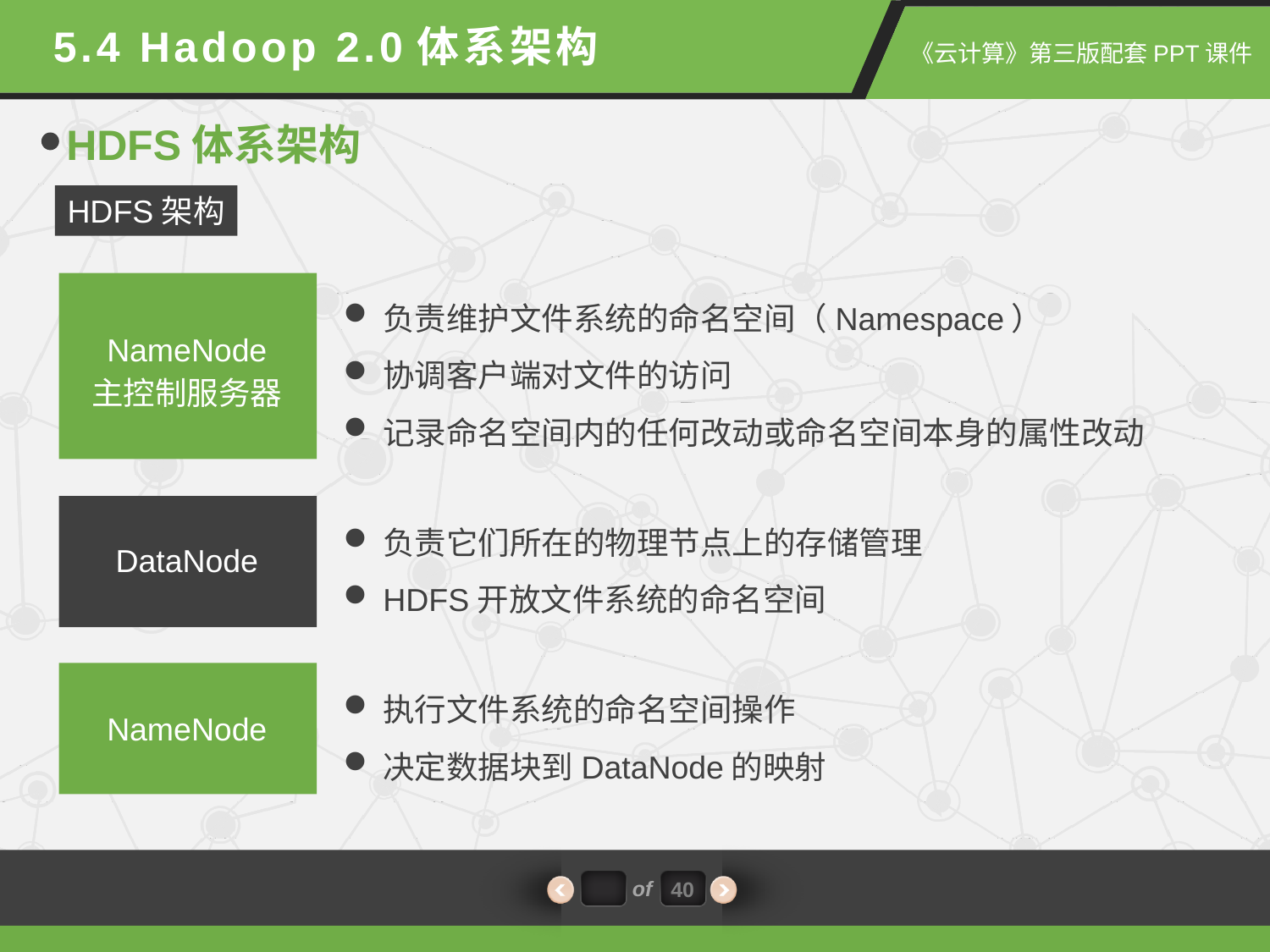

5.4 Hadoop 2.0体系架构
HDFS体系架构

HDFS架构

负责维护文件系统的命名空间（Namespace）
协调客户端对文件的访问
记录命名空间内的任何改动或命名空间本身的属性改动
NameNode
主控制服务器

负责它们所在的物理节点上的存储管理
HDFS开放文件系统的命名空间
DataNode

执行文件系统的命名空间操作
决定数据块到DataNode的映射
NameNode
11